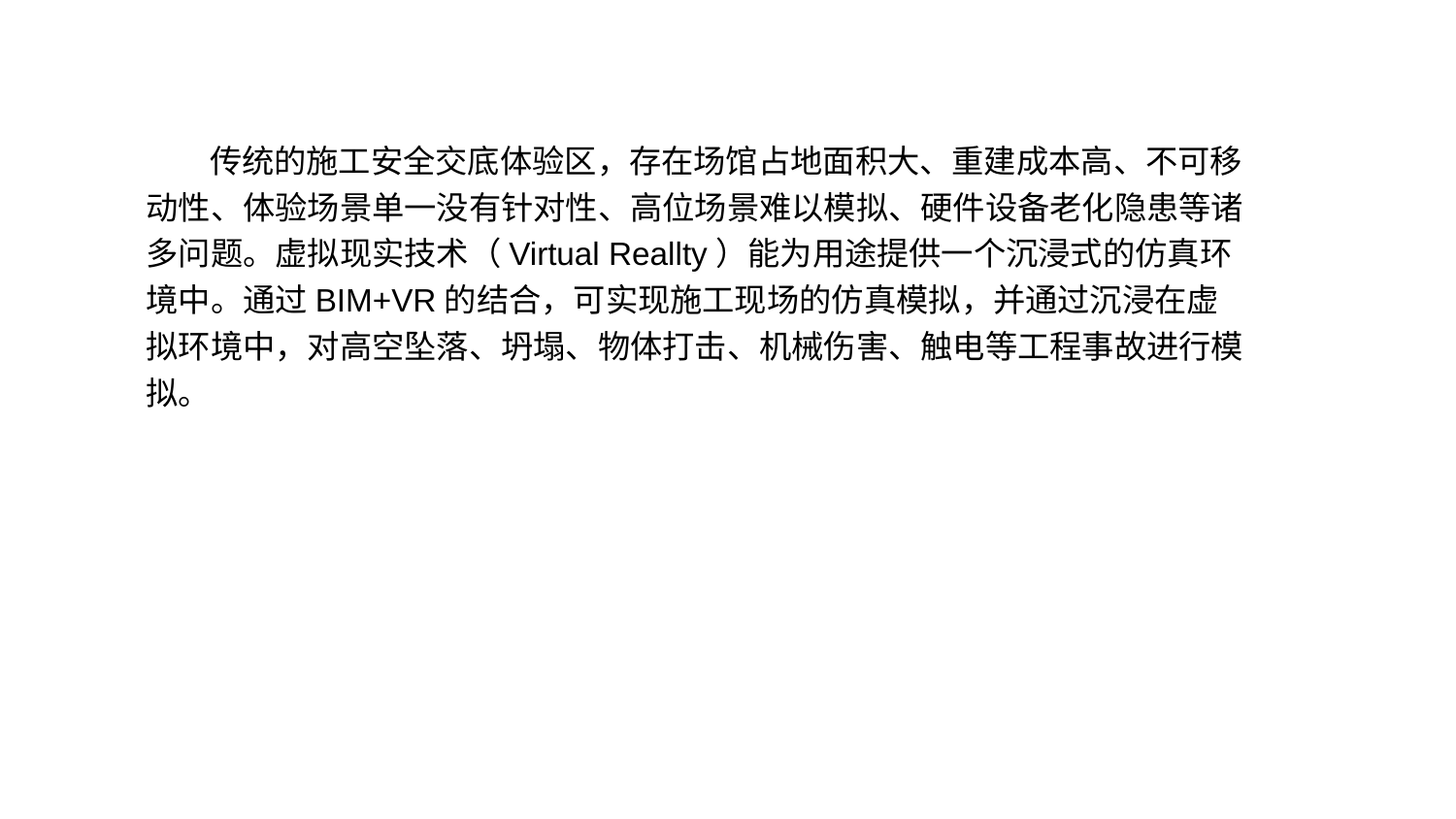

传统的施工安全交底体验区，存在场馆占地面积大、重建成本高、不可移动性、体验场景单一没有针对性、高位场景难以模拟、硬件设备老化隐患等诸多问题。虚拟现实技术（Virtual Reallty）能为用途提供一个沉浸式的仿真环境中。通过BIM+VR的结合，可实现施工现场的仿真模拟，并通过沉浸在虚拟环境中，对高空坠落、坍塌、物体打击、机械伤害、触电等工程事故进行模拟。